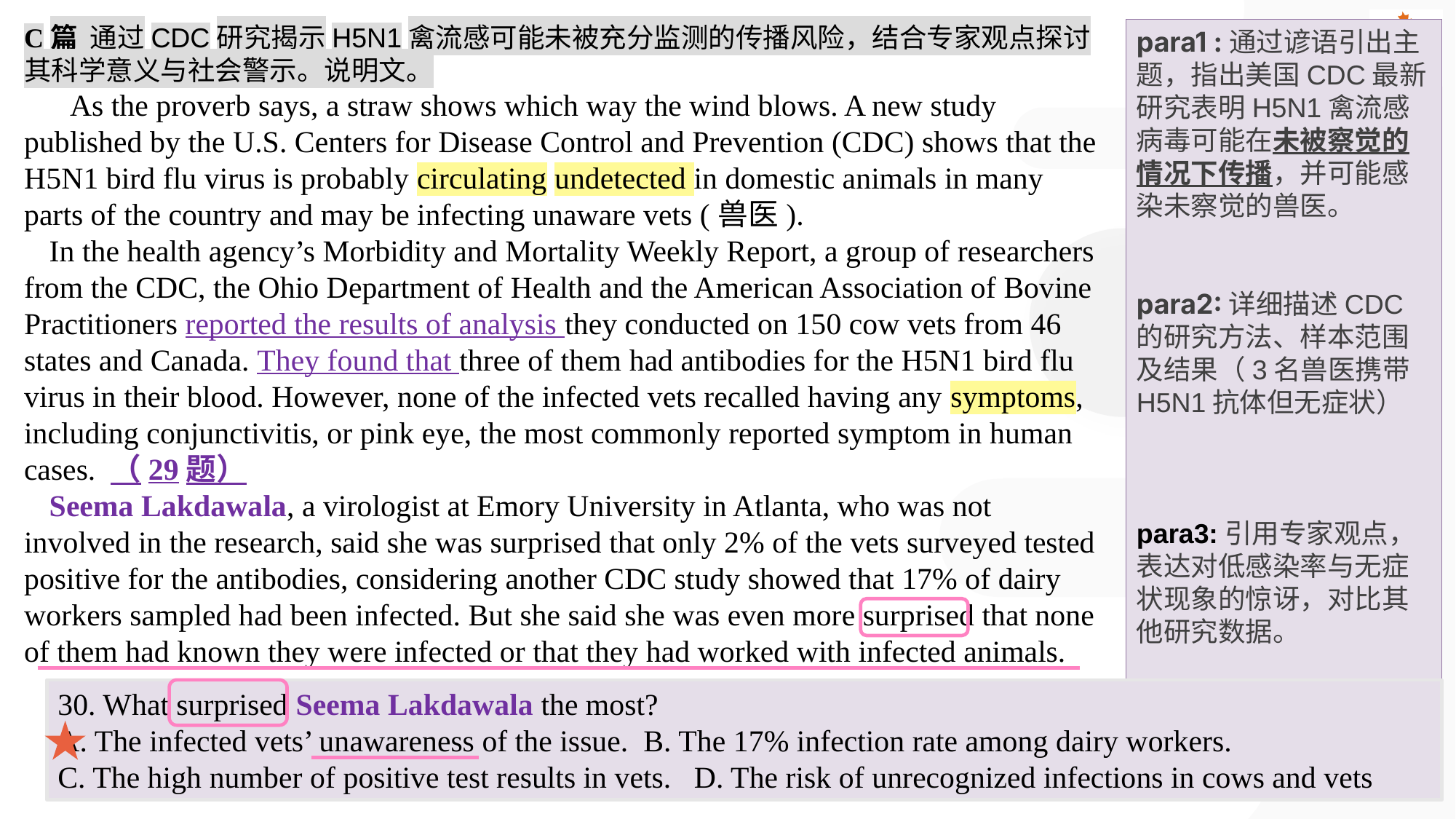

C篇  通过CDC研究揭示H5N1禽流感可能未被充分监测的传播风险，结合专家观点探讨其科学意义与社会警示。说明文。
      As the proverb says, a straw shows which way the wind blows. A new study published by the U.S. Centers for Disease Control and Prevention (CDC) shows that the H5N1 bird flu virus is probably circulating undetected in domestic animals in many parts of the country and may be infecting unaware vets (兽医).
   In the health agency’s Morbidity and Mortality Weekly Report, a group of researchers from the CDC, the Ohio Department of Health and the American Association of Bovine Practitioners reported the results of analysis they conducted on 150 cow vets from 46 states and Canada. They found that three of them had antibodies for the H5N1 bird flu virus in their blood. However, none of the infected vets recalled having any symptoms, including conjunctivitis, or pink eye, the most commonly reported symptom in human cases. （29题）
   Seema Lakdawala, a virologist at Emory University in Atlanta, who was not involved in the research, said she was surprised that only 2% of the vets surveyed tested positive for the antibodies, considering another CDC study showed that 17% of dairy workers sampled had been infected. But she said she was even more surprised that none of them had known they were infected or that they had worked with infected animals.

para1 :通过谚语引出主题，指出美国CDC最新研究表明H5N1禽流感病毒可能在未被察觉的情况下传播，并可能感染未察觉的兽医。

para2:详细描述CDC的研究方法、样本范围及结果（3名兽医携带H5N1抗体但无症状）

para3:引用专家观点，表达对低感染率与无症状现象的惊讶，对比其他研究数据。

30. What surprised Seema Lakdawala the most?
A. The infected vets’ unawareness of the issue.  B. The 17% infection rate among dairy workers.
C. The high number of positive test results in vets.   D. The risk of unrecognized infections in cows and vets